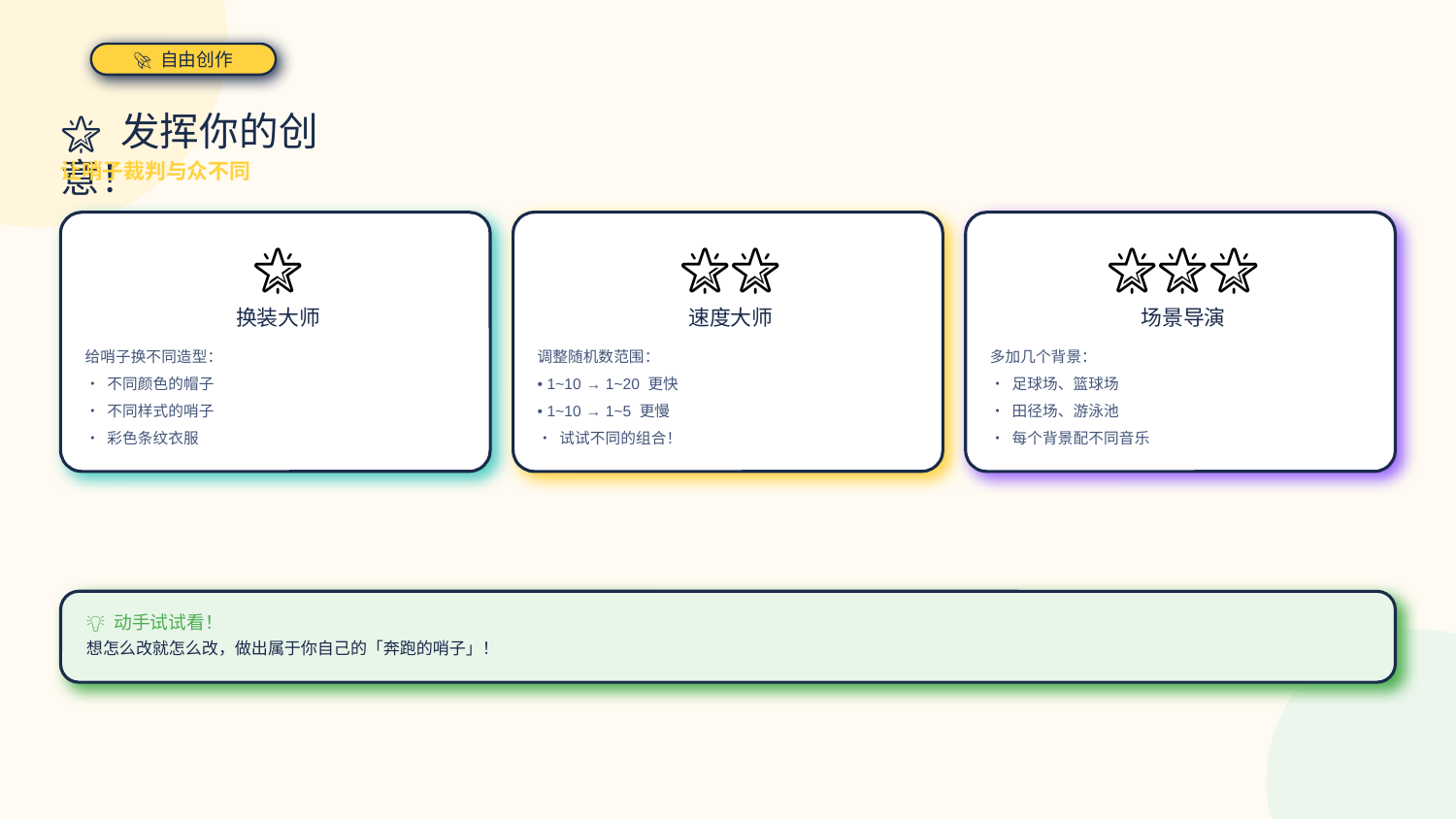

🚀 自由创作
🌟 发挥你的创意！
让哨子裁判与众不同

🌟
🌟🌟
🌟🌟🌟
换装大师
速度大师
场景导演
给哨子换不同造型：
• 不同颜色的帽子
• 不同样式的哨子
• 彩色条纹衣服
调整随机数范围：
• 1~10 → 1~20 更快
• 1~10 → 1~5 更慢
• 试试不同的组合！
多加几个背景：
• 足球场、篮球场
• 田径场、游泳池
• 每个背景配不同音乐

💡 动手试试看！

想怎么改就怎么改，做出属于你自己的「奔跑的哨子」！